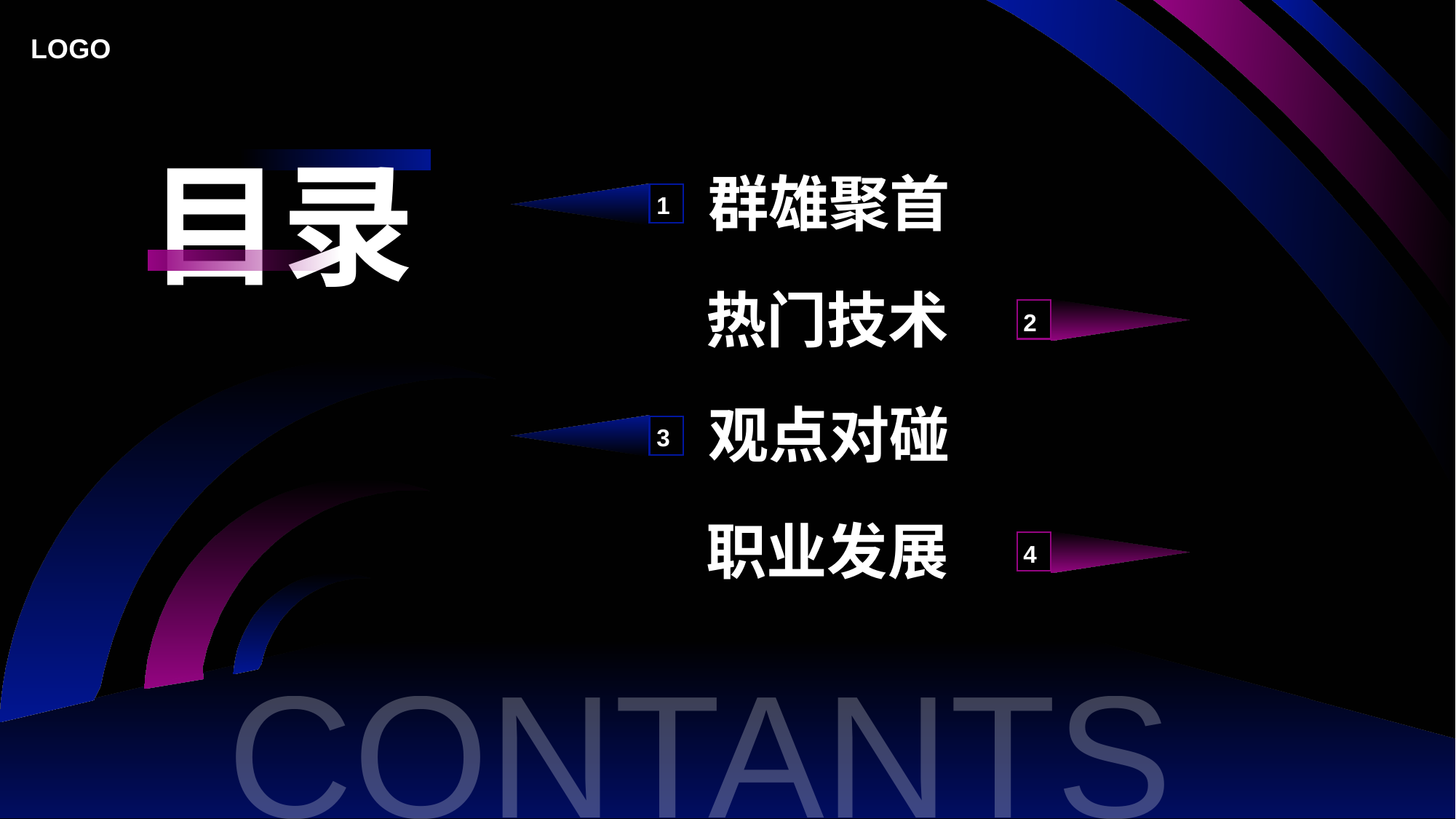

LOGO
目录

群雄聚首
1

热门技术
2

观点对碰
3

职业发展
4

CONTANTS